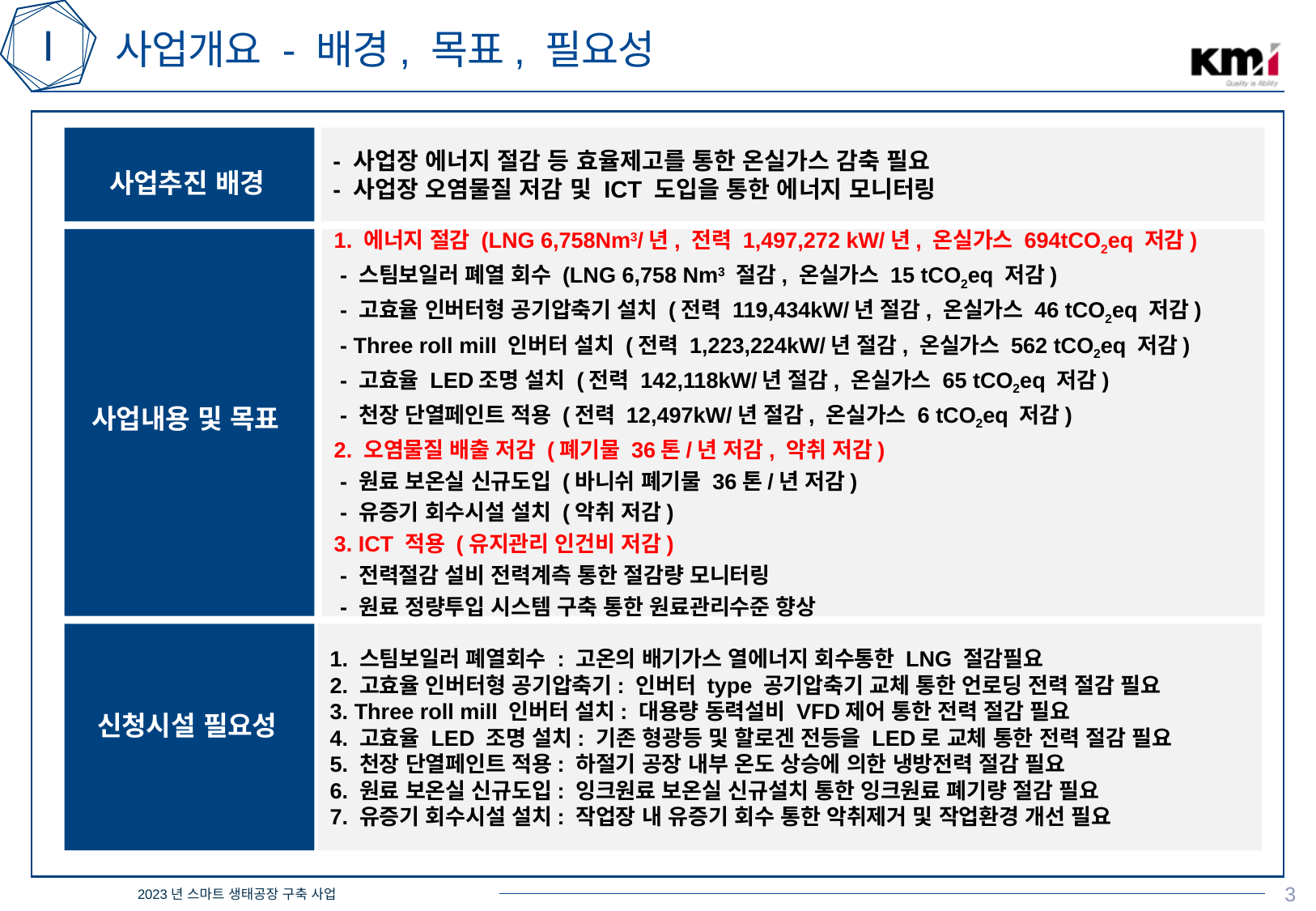

사업개요 - 배경, 목표, 필요성
# Ⅰ

- 사업장 에너지 절감 등 효율제고를 통한 온실가스 감축 필요
- 사업장 오염물질 저감 및 ICT 도입을 통한 에너지 모니터링
사업추진 배경

1. 에너지 절감 (LNG 6,758Nm3/년, 전력 1,497,272 kW/년, 온실가스 694tCO2eq 저감)
 - 스팀보일러 폐열 회수 (LNG 6,758 Nm3 절감, 온실가스 15 tCO2eq 저감)
 - 고효율 인버터형 공기압축기 설치 (전력 119,434kW/년 절감, 온실가스 46 tCO2eq 저감)
 - Three roll mill 인버터 설치 (전력 1,223,224kW/년 절감, 온실가스 562 tCO2eq 저감)
 - 고효율 LED조명 설치 (전력 142,118kW/년 절감, 온실가스 65 tCO2eq 저감)
 - 천장 단열페인트 적용 (전력 12,497kW/년 절감, 온실가스 6 tCO2eq 저감)
2. 오염물질 배출 저감 (폐기물 36톤/년 저감, 악취 저감)
 - 원료 보온실 신규도입 (바니쉬 폐기물 36톤/년 저감)
 - 유증기 회수시설 설치 (악취 저감)
3. ICT 적용 (유지관리 인건비 저감)
 - 전력절감 설비 전력계측 통한 절감량 모니터링
 - 원료 정량투입 시스템 구축 통한 원료관리수준 향상
사업내용 및 목표

1. 스팀보일러 폐열회수 : 고온의 배기가스 열에너지 회수통한 LNG 절감필요
2. 고효율 인버터형 공기압축기: 인버터 type 공기압축기 교체 통한 언로딩 전력 절감 필요
3. Three roll mill 인버터 설치: 대용량 동력설비 VFD제어 통한 전력 절감 필요
4. 고효율 LED 조명 설치: 기존 형광등 및 할로겐 전등을 LED로 교체 통한 전력 절감 필요
5. 천장 단열페인트 적용: 하절기 공장 내부 온도 상승에 의한 냉방전력 절감 필요
6. 원료 보온실 신규도입: 잉크원료 보온실 신규설치 통한 잉크원료 폐기량 절감 필요
7. 유증기 회수시설 설치: 작업장 내 유증기 회수 통한 악취제거 및 작업환경 개선 필요
신청시설 필요성
3